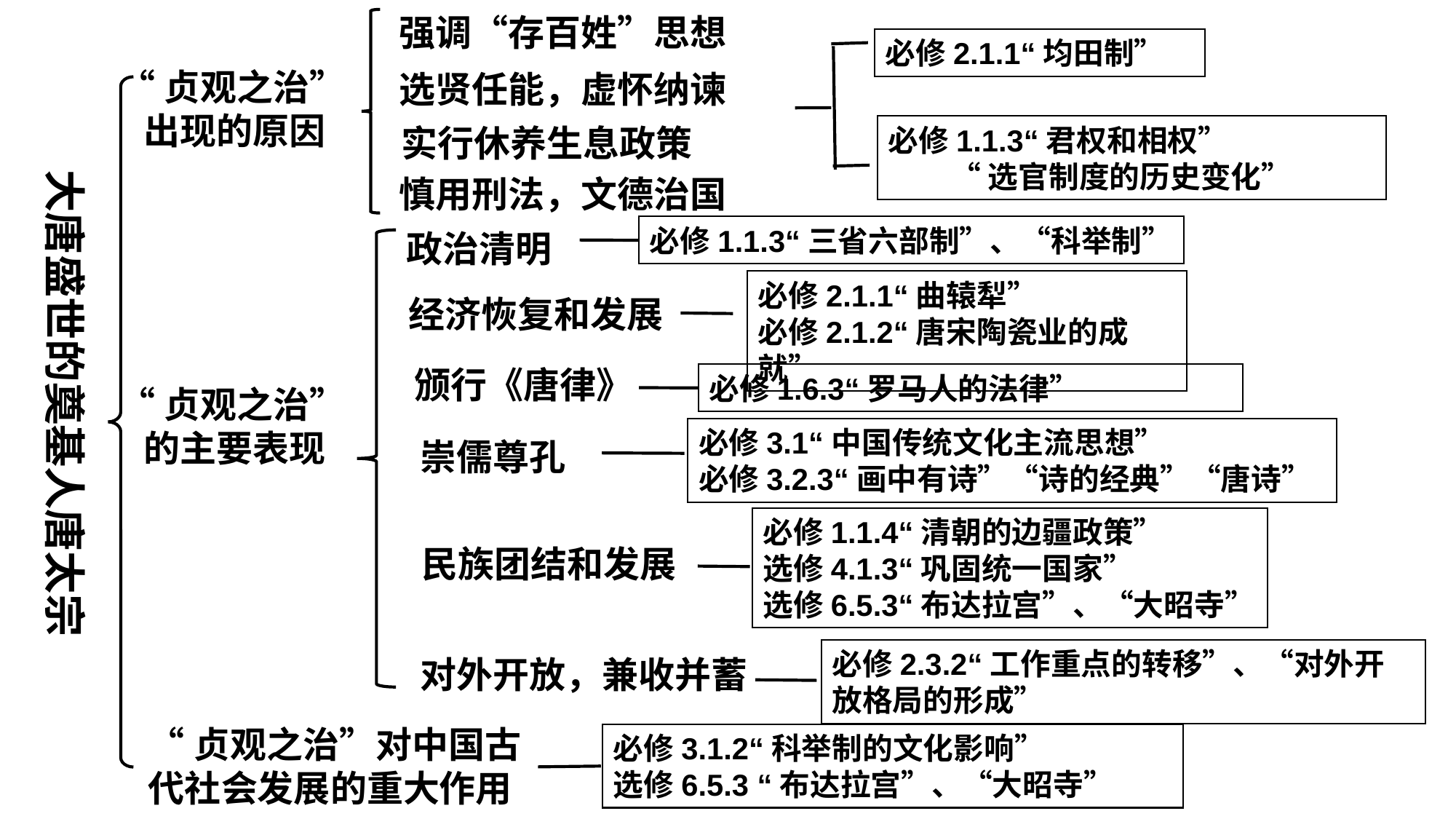

强调“存百姓”思想
选贤任能，虚怀纳谏
实行休养生息政策
慎用刑法，文德治国

“贞观之治”
  出现的原因
必修2.1.1“均田制”
必修1.1.3“君权和相权”
         “选官制度的历史变化”

大唐盛世的奠基人唐太宗
必修1.1.3“三省六部制”、“科举制”
政治清明
经济恢复和发展
颁行《唐律》
崇儒尊孔
民族团结和发展
对外开放，兼收并蓄

“贞观之治”
  的主要表现
必修2.1.1“曲辕犁”
必修2.1.2“唐宋陶瓷业的成就”
必修1.6.3“罗马人的法律”
必修3.1“中国传统文化主流思想”
必修3.2.3“画中有诗”“诗的经典”“唐诗”
必修1.1.4“清朝的边疆政策”
选修4.1.3“巩固统一国家”
选修6.5.3“布达拉宫”、“大昭寺”
必修2.3.2“工作重点的转移”、“对外开放格局的形成”
“贞观之治”对中国古代社会发展的重大作用
必修3.1.2“科举制的文化影响”
选修6.5.3 “布达拉宫”、“大昭寺”